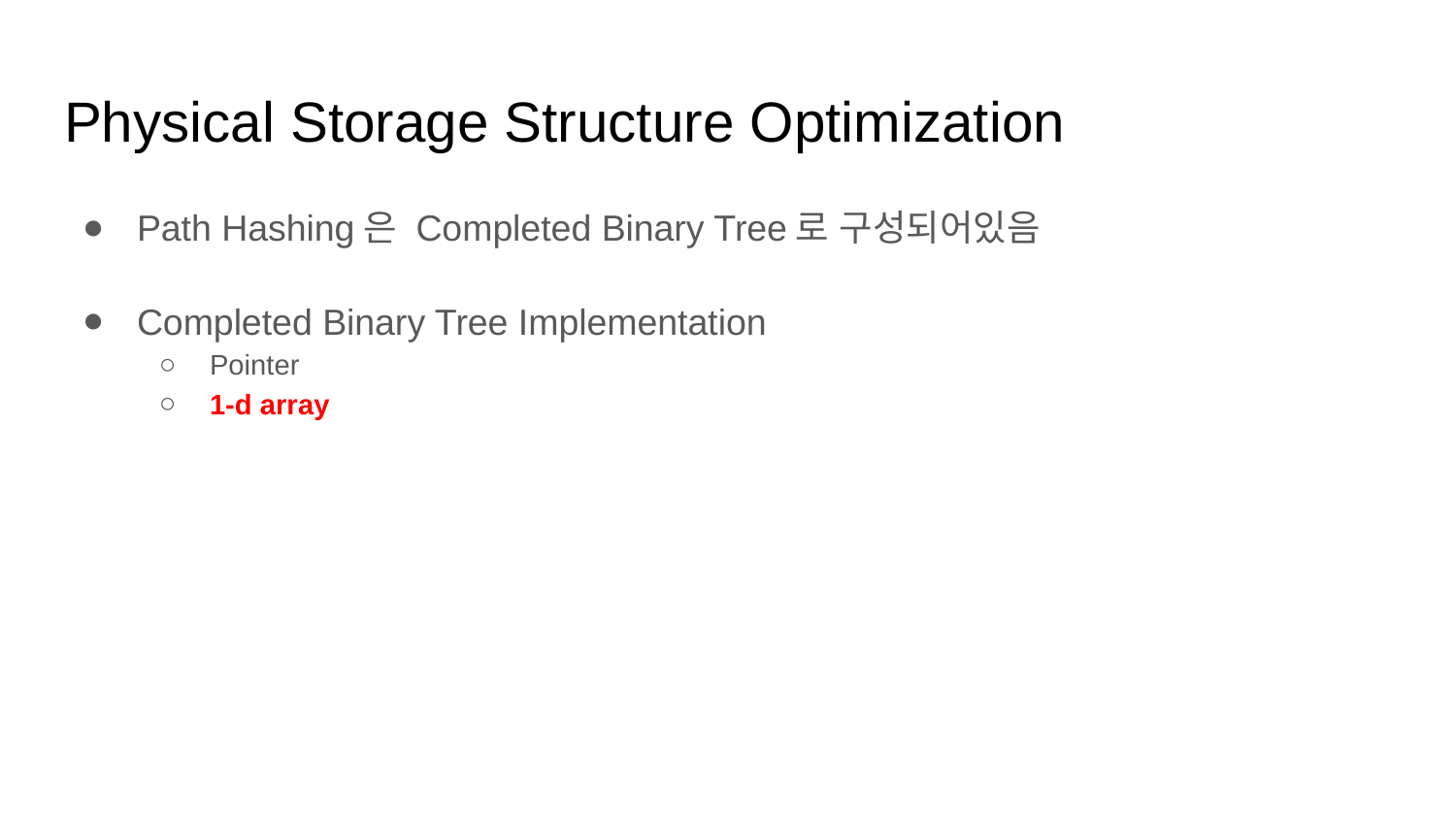

# Physical Storage Structure Optimization
Path Hashing은 Completed Binary Tree로 구성되어있음
Completed Binary Tree Implementation
Pointer
1-d array